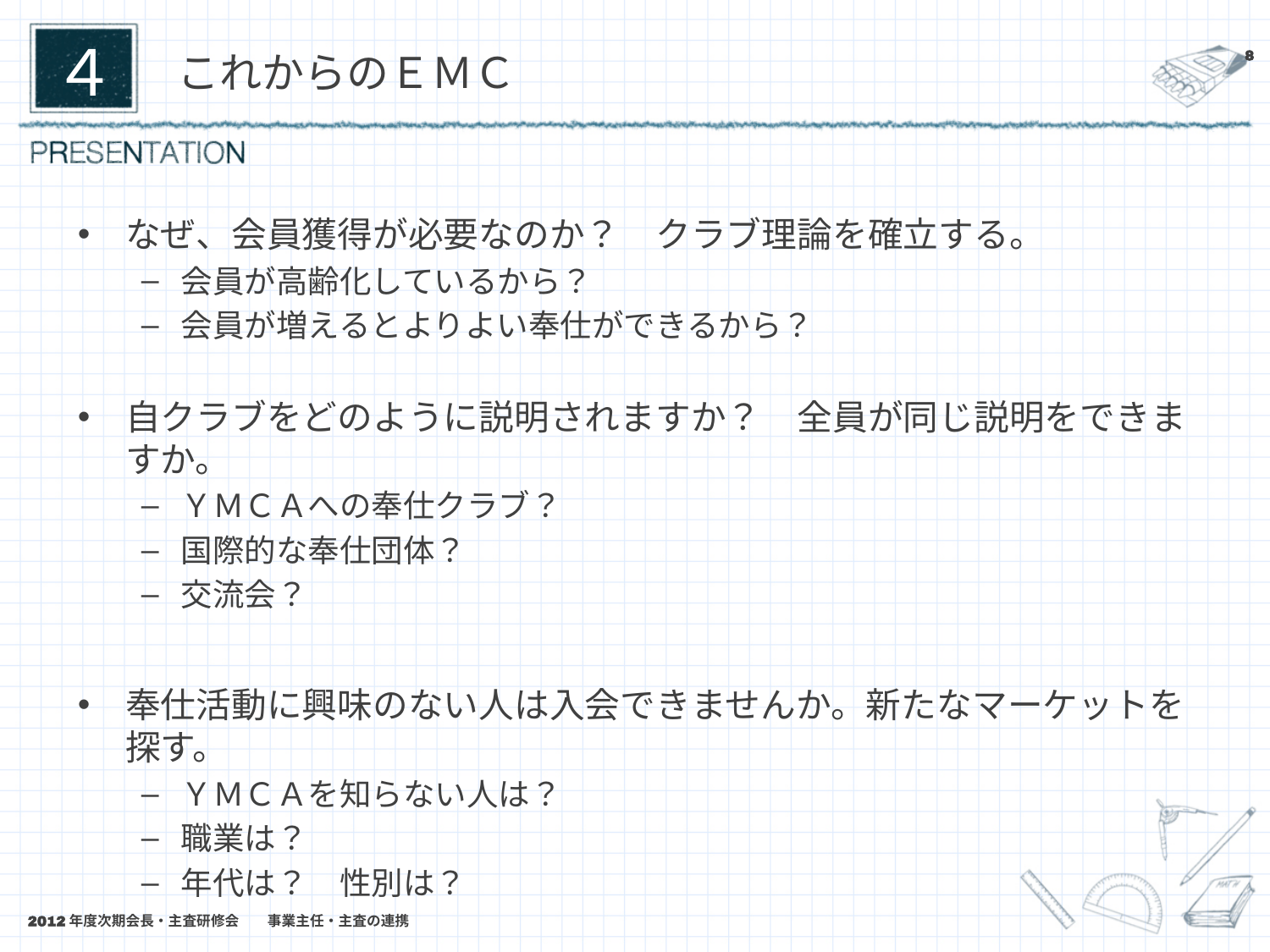

# これからのＥＭＣ
４
8
なぜ、会員獲得が必要なのか？　クラブ理論を確立する。
会員が高齢化しているから？
会員が増えるとよりよい奉仕ができるから？

自クラブをどのように説明されますか？　全員が同じ説明をできますか。
ＹＭＣＡへの奉仕クラブ？
国際的な奉仕団体？
交流会？

奉仕活動に興味のない人は入会できませんか。新たなマーケットを探す。
ＹＭＣＡを知らない人は？
職業は？
年代は？　性別は？

2012年度次期会長・主査研修会　　事業主任・主査の連携